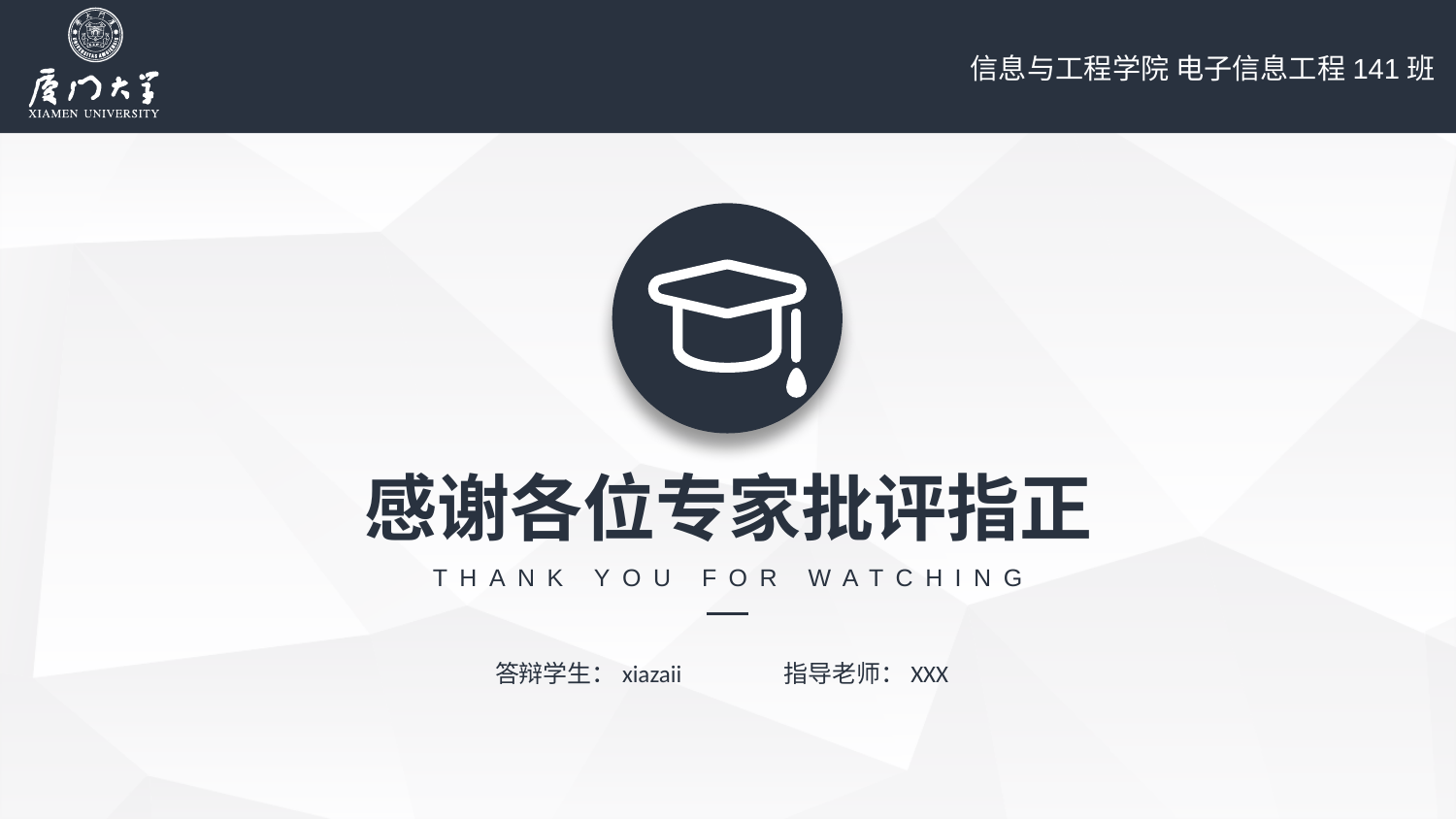

信息与工程学院 电子信息工程141班

感谢各位专家批评指正
THANK YOU FOR WATCHING
答辩学生：xiazaii
指导老师：XXX